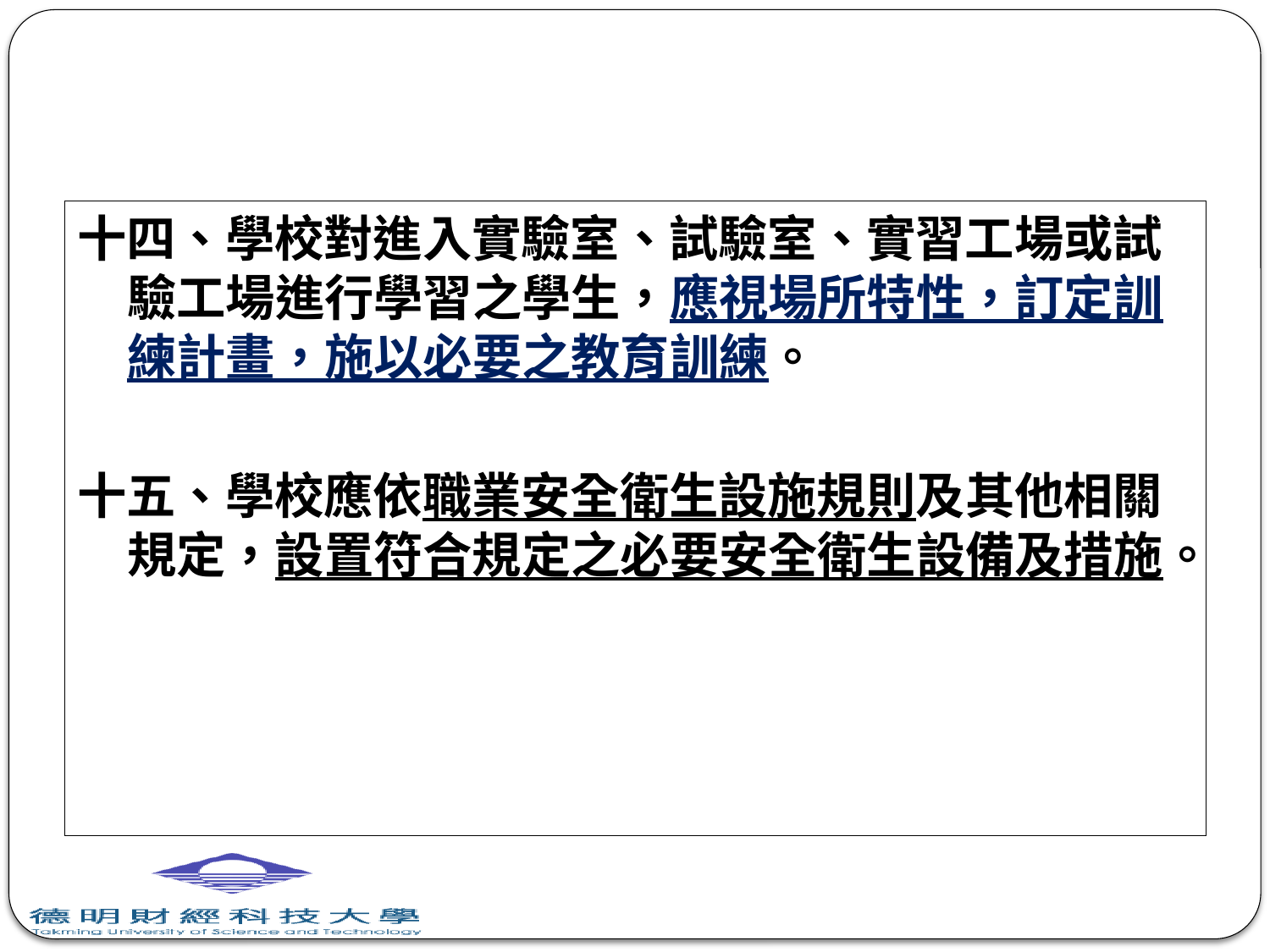

十四、學校對進入實驗室、試驗室、實習工場或試驗工場進行學習之學生，應視場所特性，訂定訓練計畫，施以必要之教育訓練。

十五、學校應依職業安全衛生設施規則及其他相關規定，設置符合規定之必要安全衛生設備及措施。